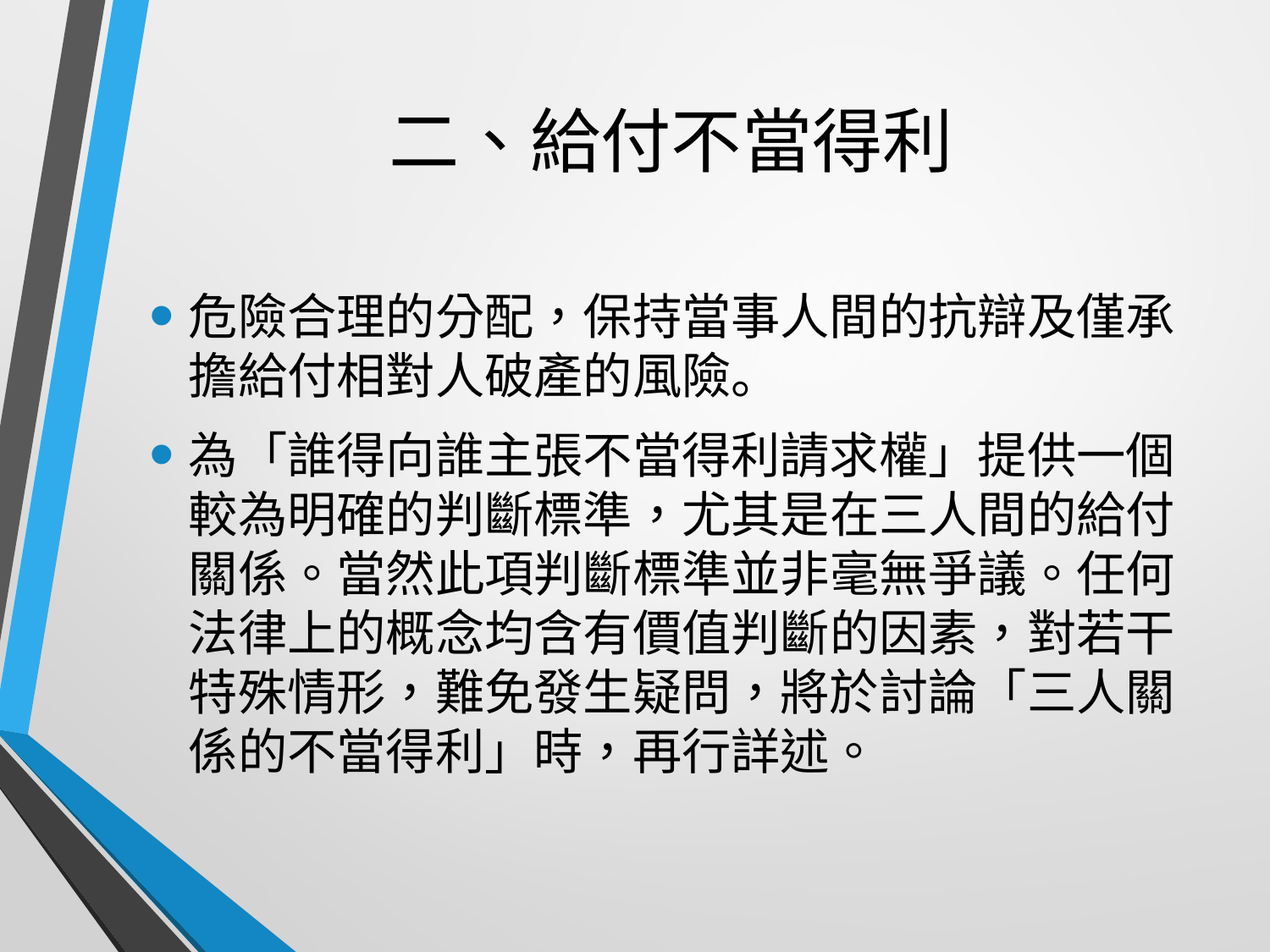

# 二、給付不當得利
危險合理的分配，保持當事人間的抗辯及僅承擔給付相對人破產的風險。
為「誰得向誰主張不當得利請求權」提供一個較為明確的判斷標準，尤其是在三人間的給付關係。當然此項判斷標準並非毫無爭議。任何法律上的概念均含有價值判斷的因素，對若干特殊情形，難免發生疑問，將於討論「三人關係的不當得利」時，再行詳述。